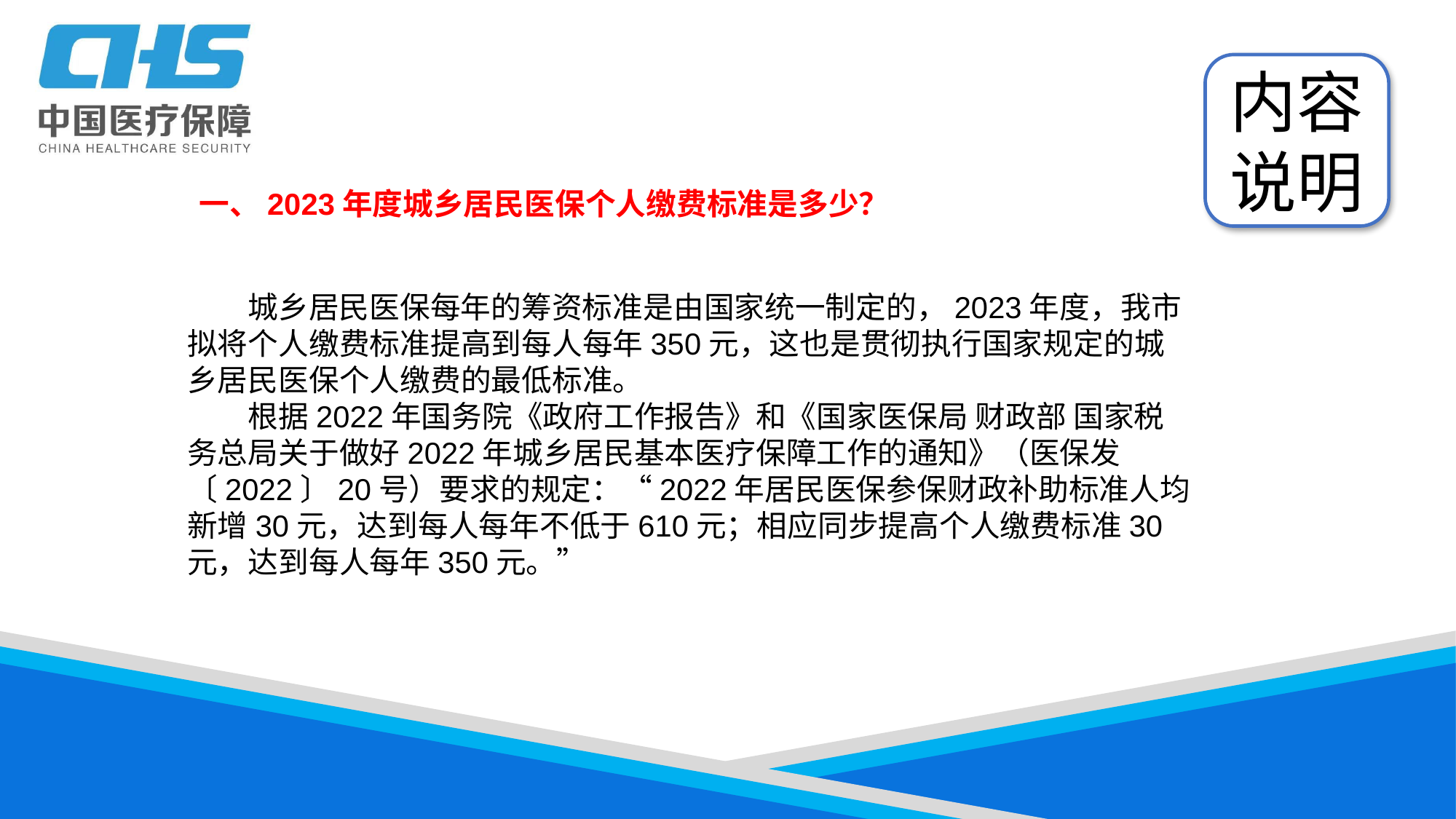

内容说明
一、2023年度城乡居民医保个人缴费标准是多少？
城乡居民医保每年的筹资标准是由国家统一制定的，2023年度，我市拟将个人缴费标准提高到每人每年350元，这也是贯彻执行国家规定的城乡居民医保个人缴费的最低标准。
根据2022年国务院《政府工作报告》和《国家医保局 财政部 国家税务总局关于做好2022年城乡居民基本医疗保障工作的通知》（医保发〔2022〕20号）要求的规定：“2022年居民医保参保财政补助标准人均新增30元，达到每人每年不低于610元；相应同步提高个人缴费标准30元，达到每人每年350元。”